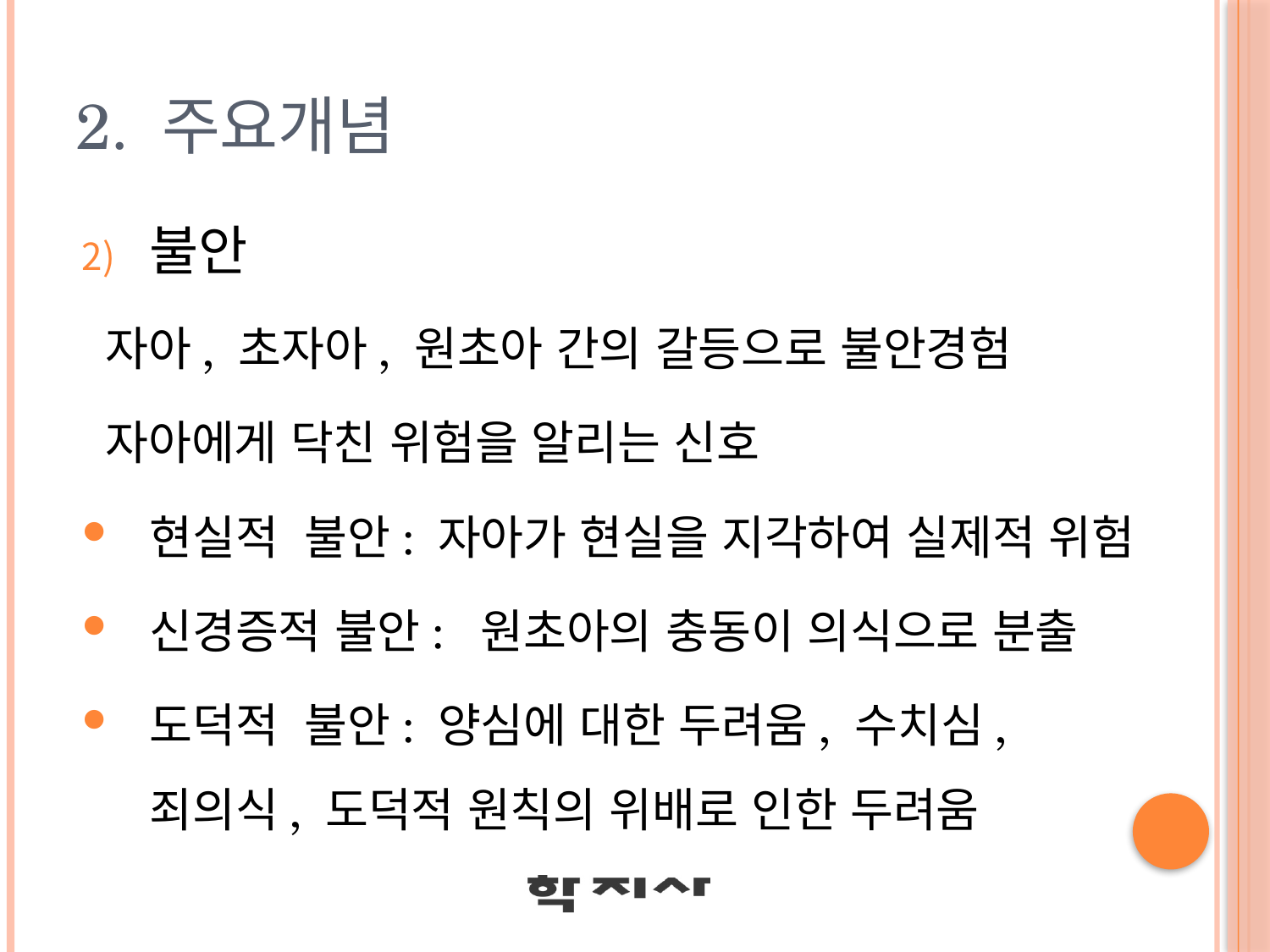

# 2. 주요개념
불안
 자아, 초자아, 원초아 간의 갈등으로 불안경험
 자아에게 닥친 위험을 알리는 신호
현실적  불안: 자아가 현실을 지각하여 실제적 위험
신경증적 불안:  원초아의 충동이 의식으로 분출
도덕적  불안: 양심에 대한 두려움, 수치심, 죄의식, 도덕적 원칙의 위배로 인한 두려움